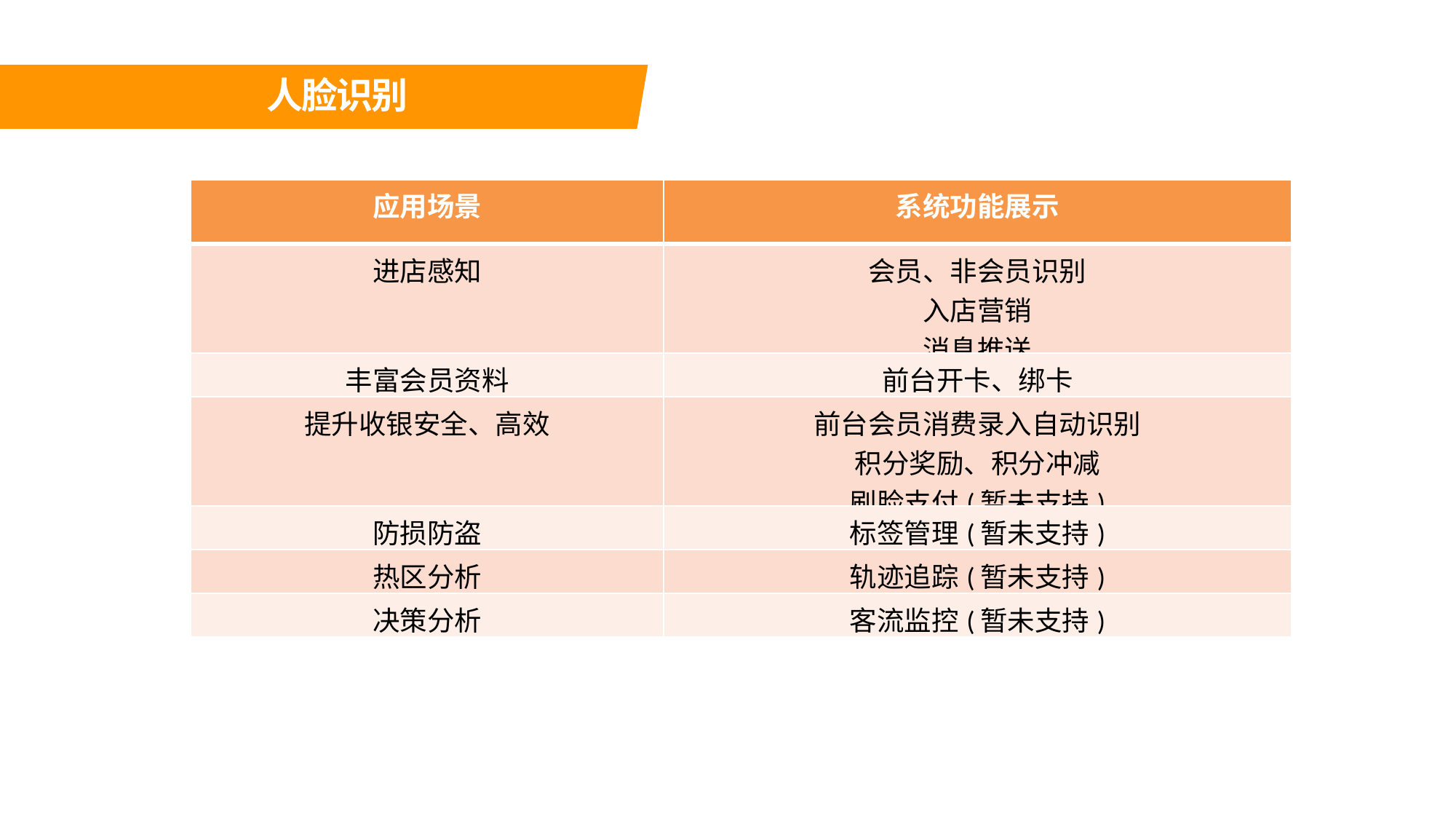

人脸识别
| 应用场景 | 系统功能展示 |
| --- | --- |
| 进店感知 | 会员、非会员识别 入店营销 消息推送 |
| 丰富会员资料 | 前台开卡、绑卡 |
| 提升收银安全、高效 | 前台会员消费录入自动识别 积分奖励、积分冲减 刷脸支付(暂未支持) |
| 防损防盗 | 标签管理(暂未支持) |
| 热区分析 | 轨迹追踪(暂未支持) |
| 决策分析 | 客流监控(暂未支持) |